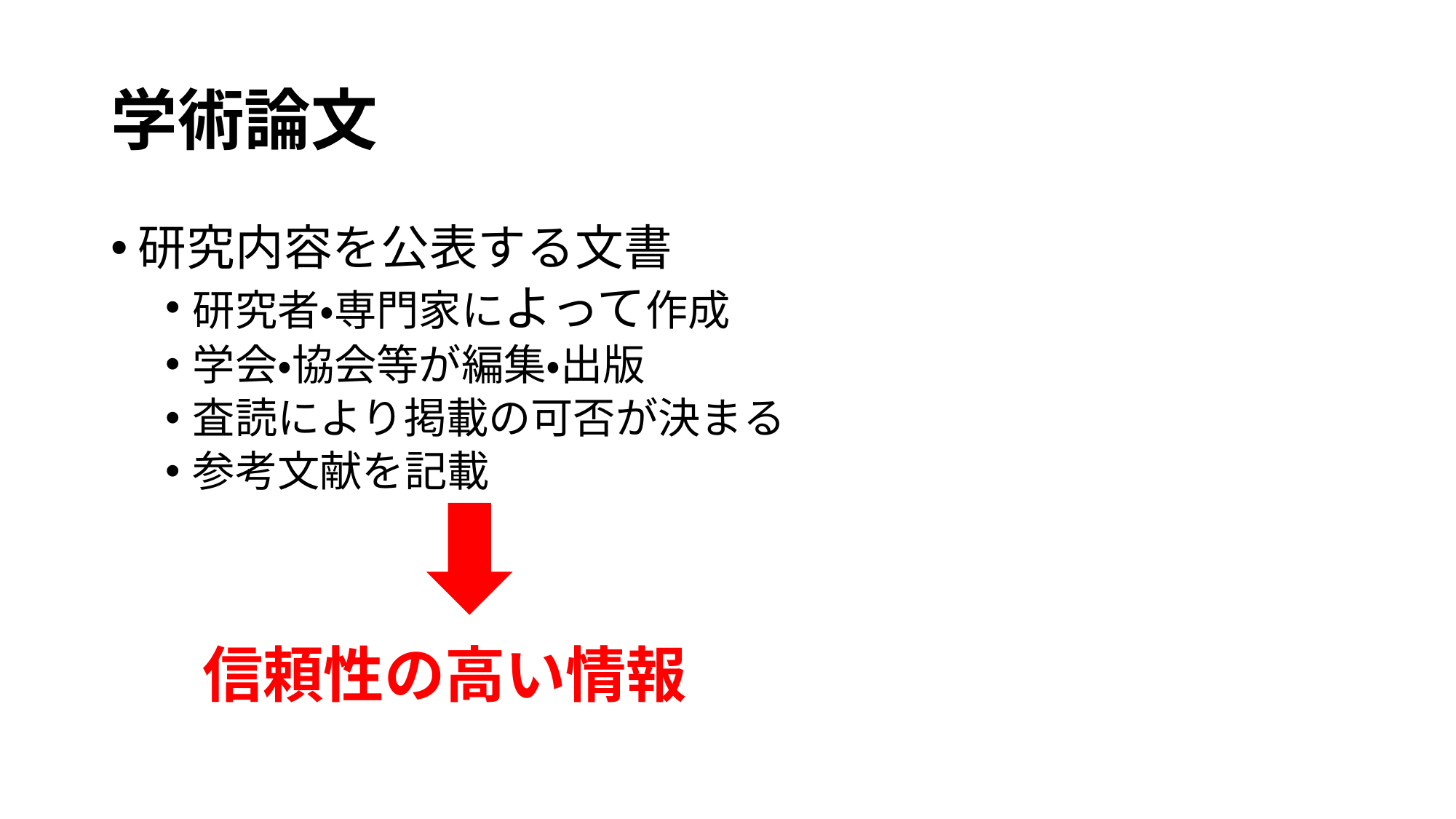

# 学術論文
研究内容を公表する文書
研究者・専門家によって作成
学会・協会等が編集・出版
査読により掲載の可否が決まる
参考文献を記載

信頼性の高い情報